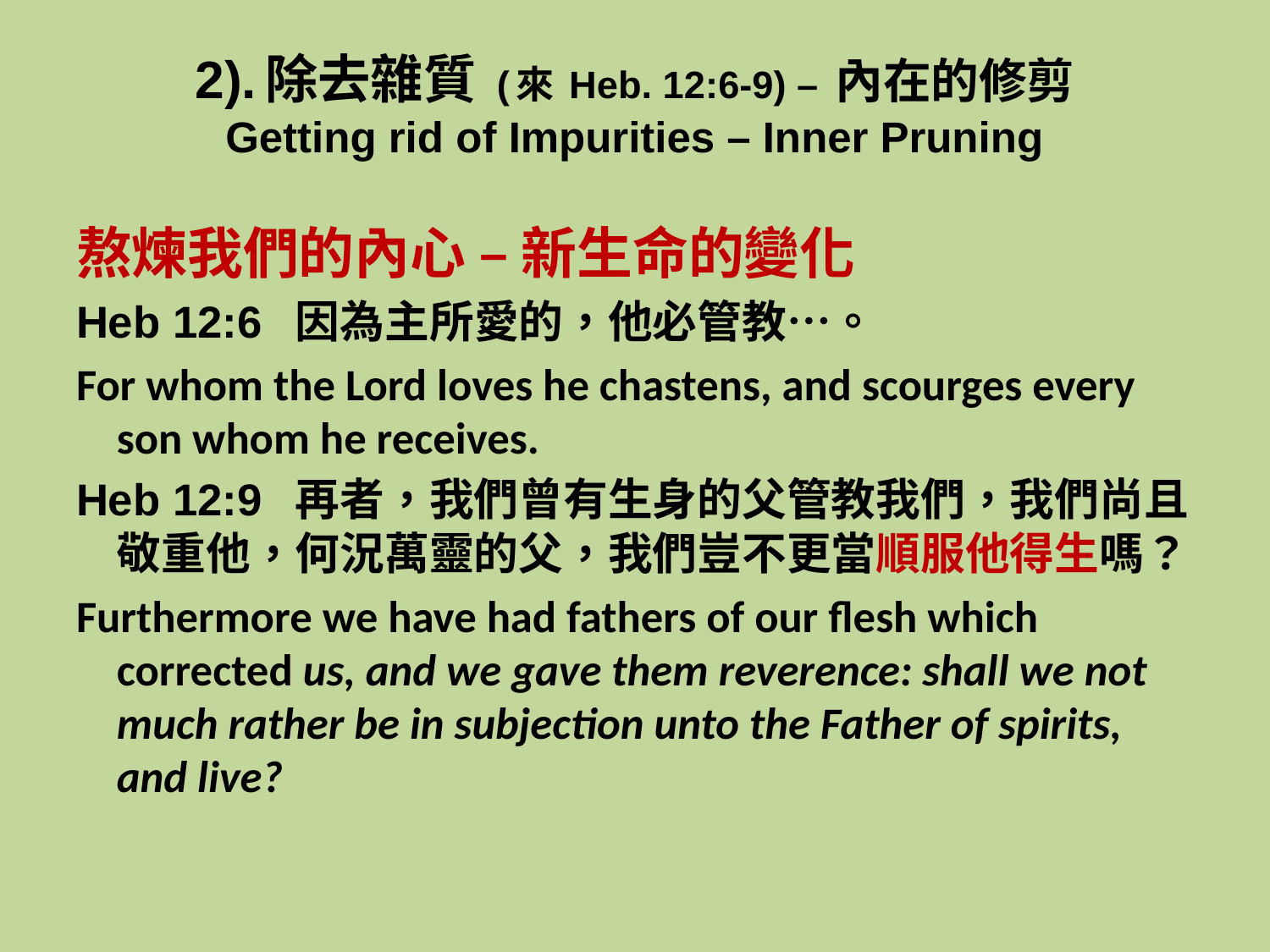

# 2).除去雜質 (來 Heb. 12:6-9) – 內在的修剪 Getting rid of Impurities – Inner Pruning
熬煉我們的內心 – 新生命的變化
Heb 12:6  因為主所愛的，他必管教…。
For whom the Lord loves he chastens, and scourges every son whom he receives.
Heb 12:9  再者，我們曾有生身的父管教我們，我們尚且敬重他，何況萬靈的父，我們豈不更當順服他得生嗎？
Furthermore we have had fathers of our flesh which corrected us, and we gave them reverence: shall we not much rather be in subjection unto the Father of spirits, and live?